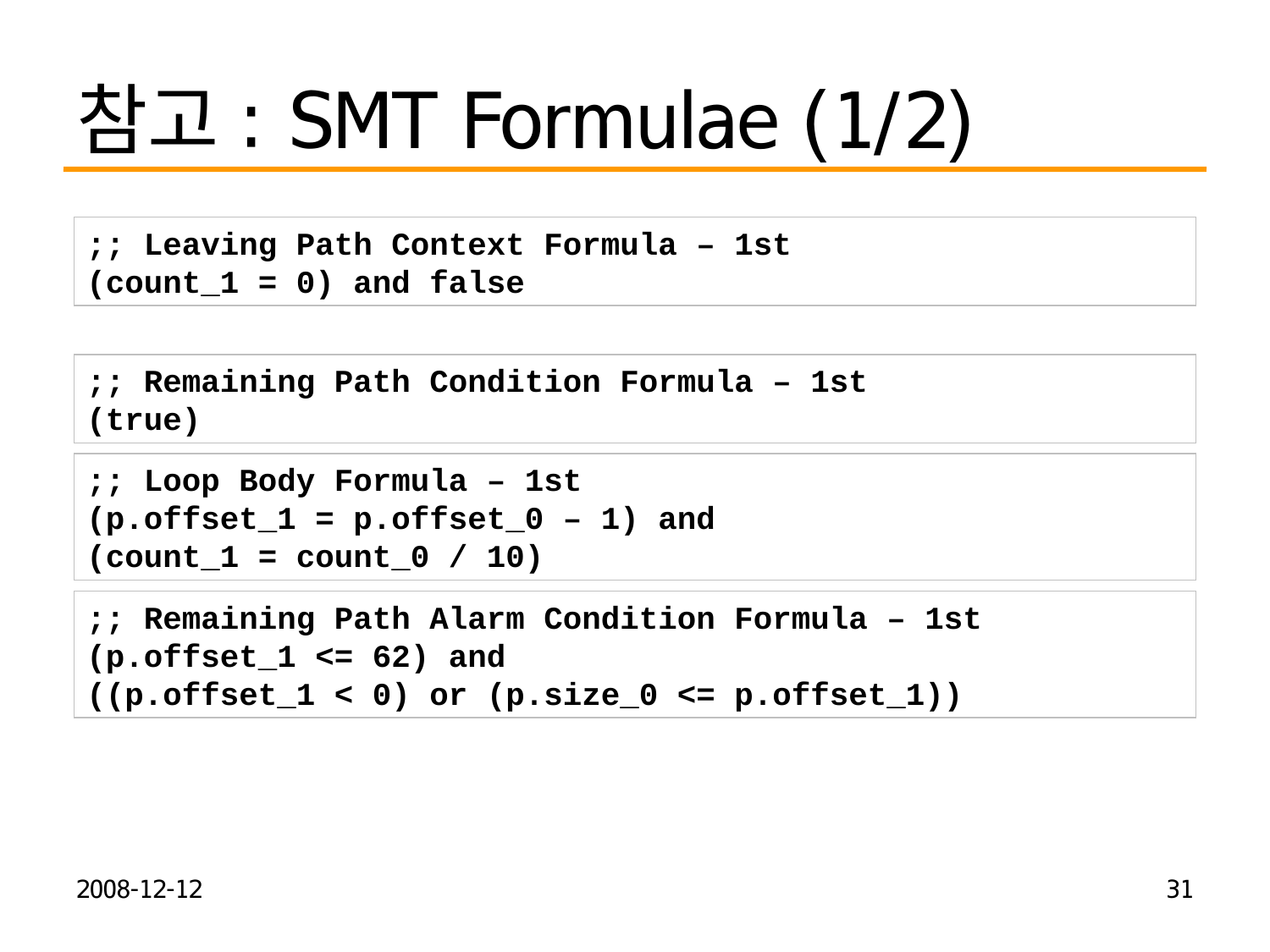

# 참고: SMT Formulae (1/2)
;; Leaving Path Context Formula – 1st
(count_1 = 0) and false
;; Remaining Path Condition Formula – 1st
(true)
;; Loop Body Formula – 1st
(p.offset_1 = p.offset_0 – 1) and
(count_1 = count_0 / 10)
;; Remaining Path Alarm Condition Formula – 1st
(p.offset_1 <= 62) and
((p.offset_1 < 0) or (p.size_0 <= p.offset_1))
2008-12-12
31